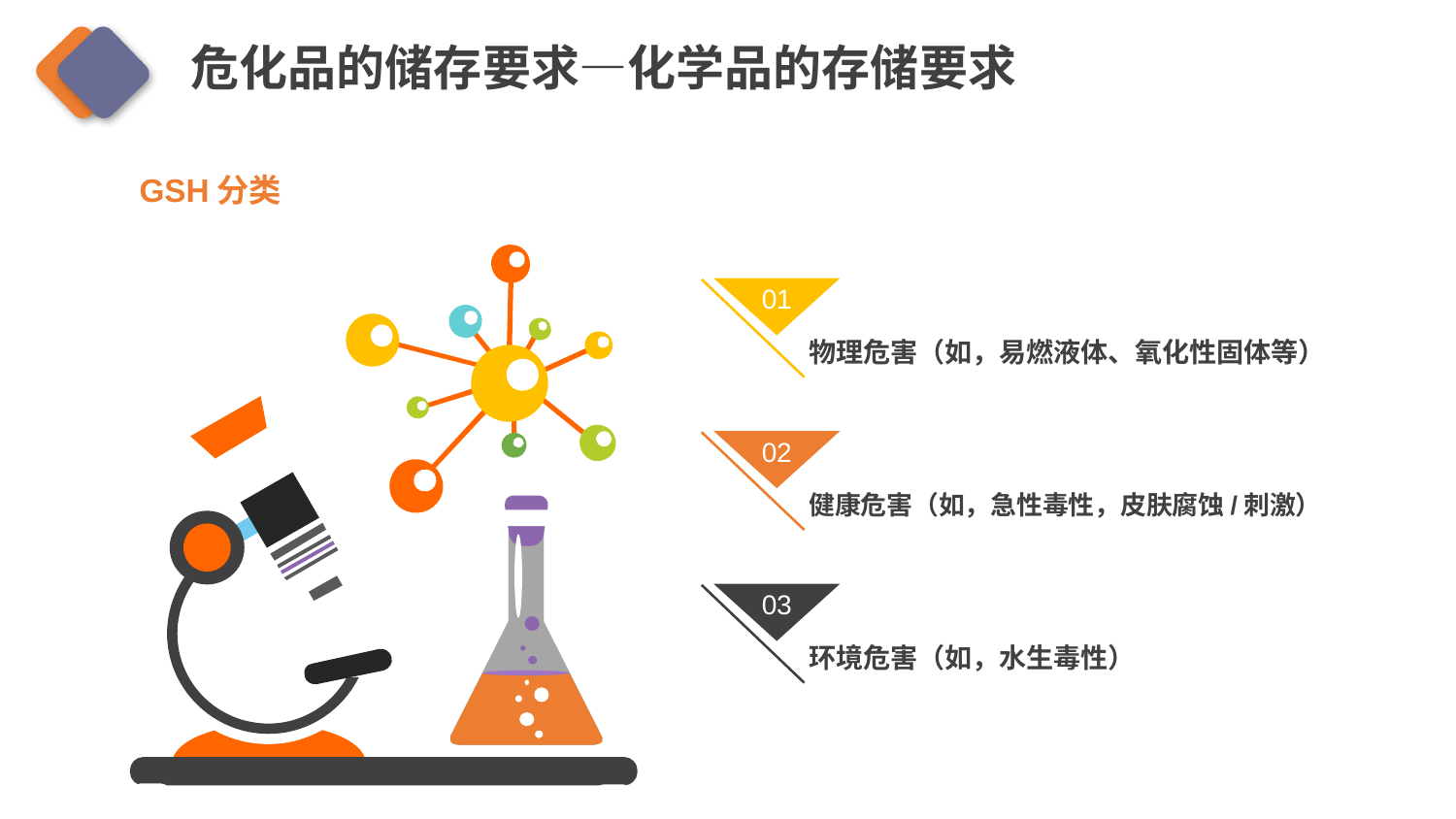

危化品的储存要求—化学品的存储要求
GSH分类

01
物理危害（如，易燃液体、氧化性固体等）
02
健康危害（如，急性毒性，皮肤腐蚀/刺激）
03
环境危害（如，水生毒性）